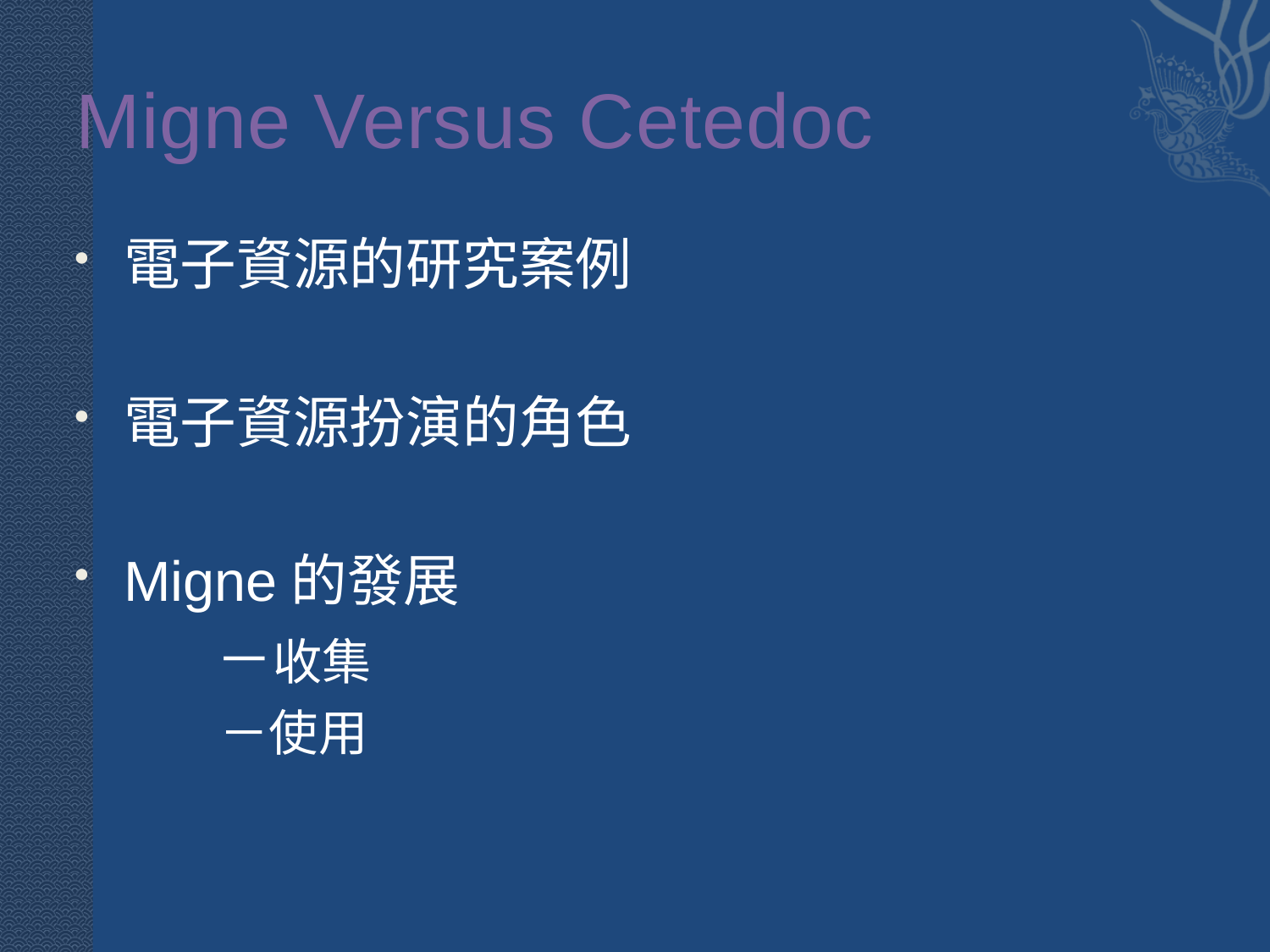

# Migne Versus Cetedoc
電子資源的研究案例

電子資源扮演的角色

Migne的發展
          －收集
            －使用